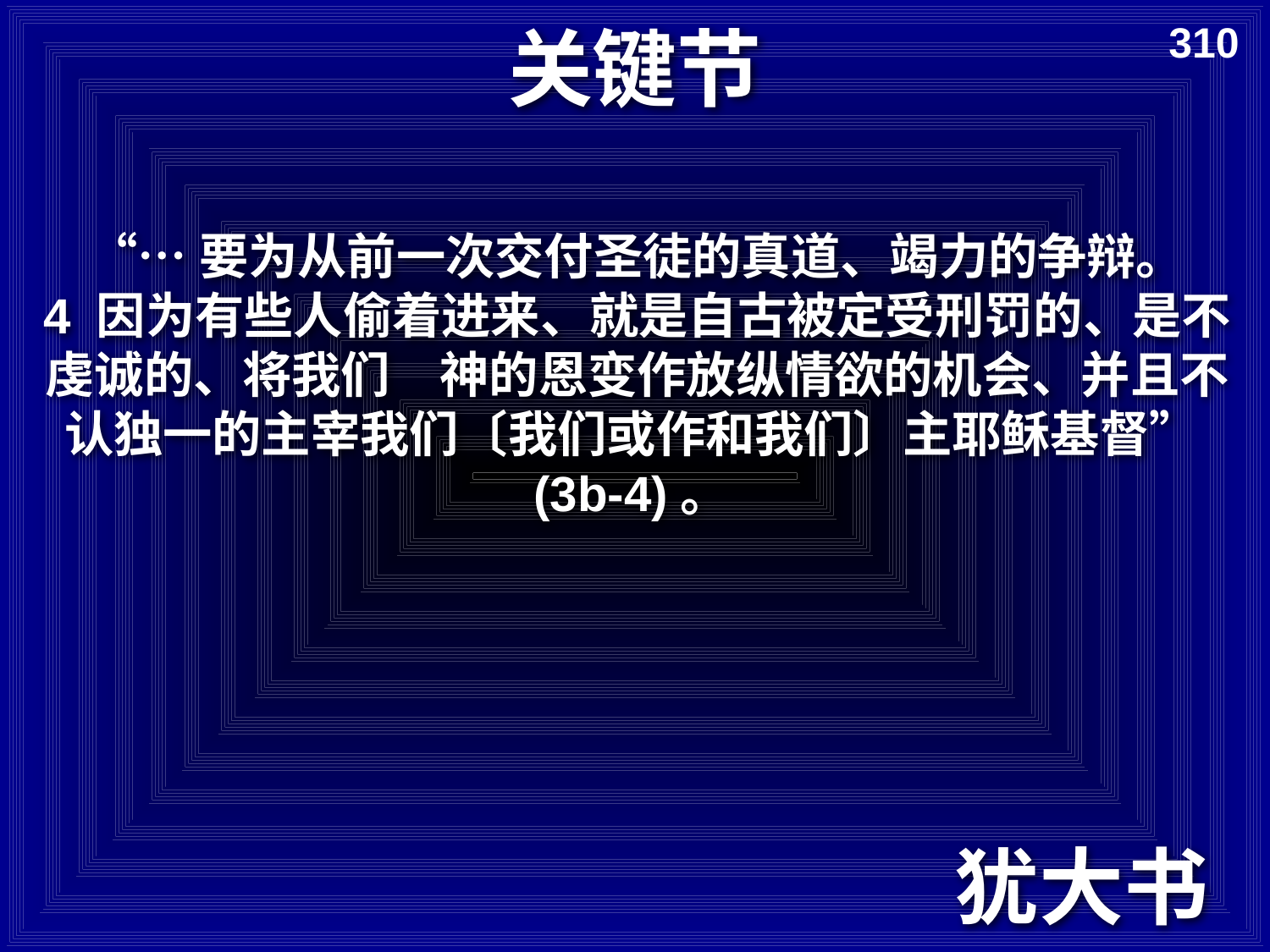

# 关键节
310

“…要为从前一次交付圣徒的真道、竭力的争辩。
4 因为有些人偷着进来、就是自古被定受刑罚的、是不虔诚的、将我们　神的恩变作放纵情欲的机会、并且不认独一的主宰我们〔我们或作和我们〕主耶稣基督”
(3b-4)。
犹大书